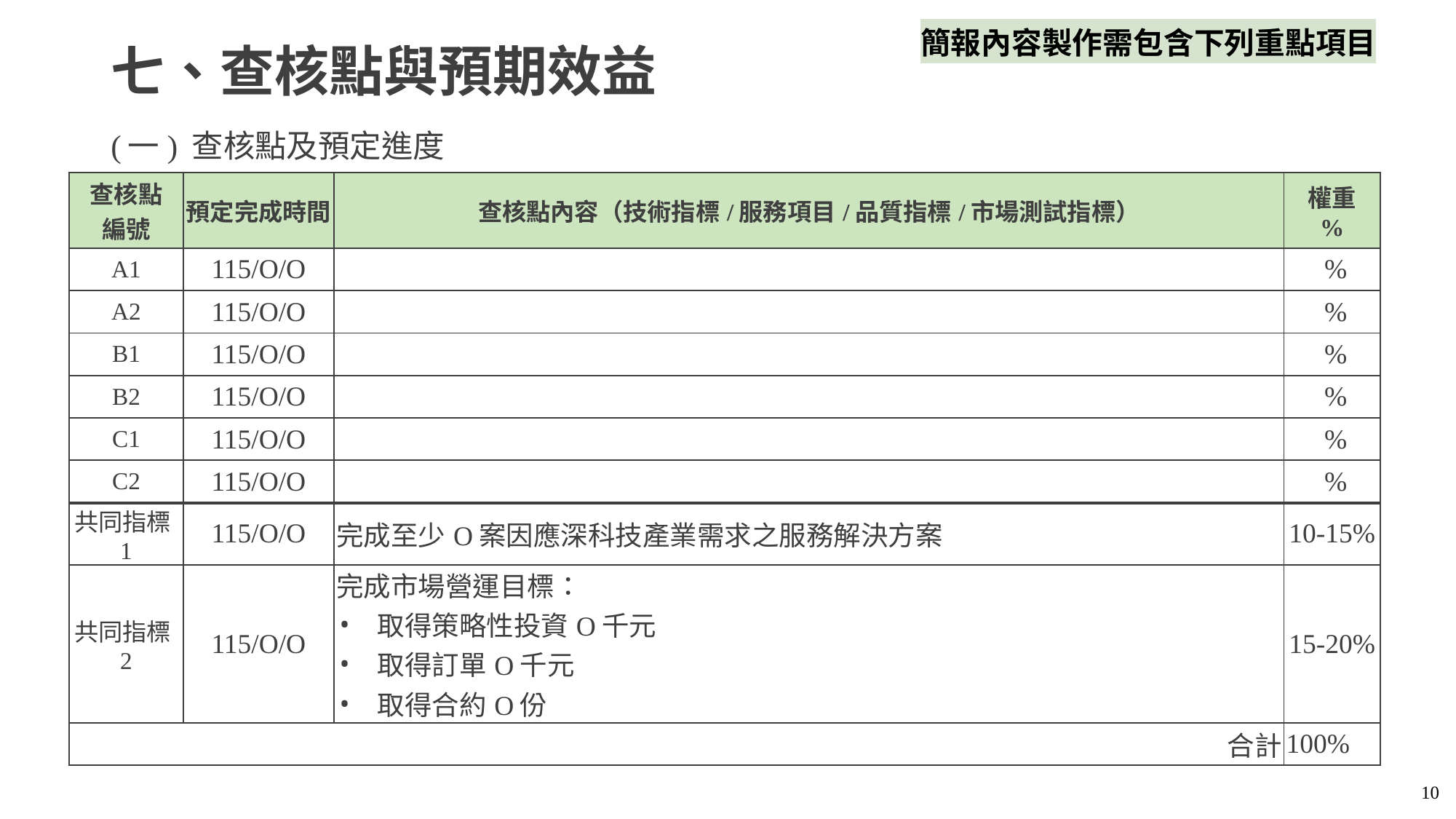

簡報內容製作需包含下列重點項目
# 七、查核點與預期效益
(一) 查核點及預定進度
| 查核點 編號 | 預定完成時間 | 查核點內容（技術指標/服務項目/品質指標/市場測試指標） | 權重 % |
| --- | --- | --- | --- |
| A1 | 115/O/O |  | % |
| A2 | 115/O/O |  | % |
| B1 | 115/O/O |  | % |
| B2 | 115/O/O |  | % |
| C1 | 115/O/O |  | % |
| C2 | 115/O/O |  | % |
| 共同指標1 | 115/O/O | 完成至少O案因應深科技產業需求之服務解決方案 | 10-15% |
| 共同指標2 | 115/O/O | 完成市場營運目標： 取得策略性投資O千元 取得訂單O千元 取得合約O份 | 15-20% |
| 合計 |  |  | 100% |
10